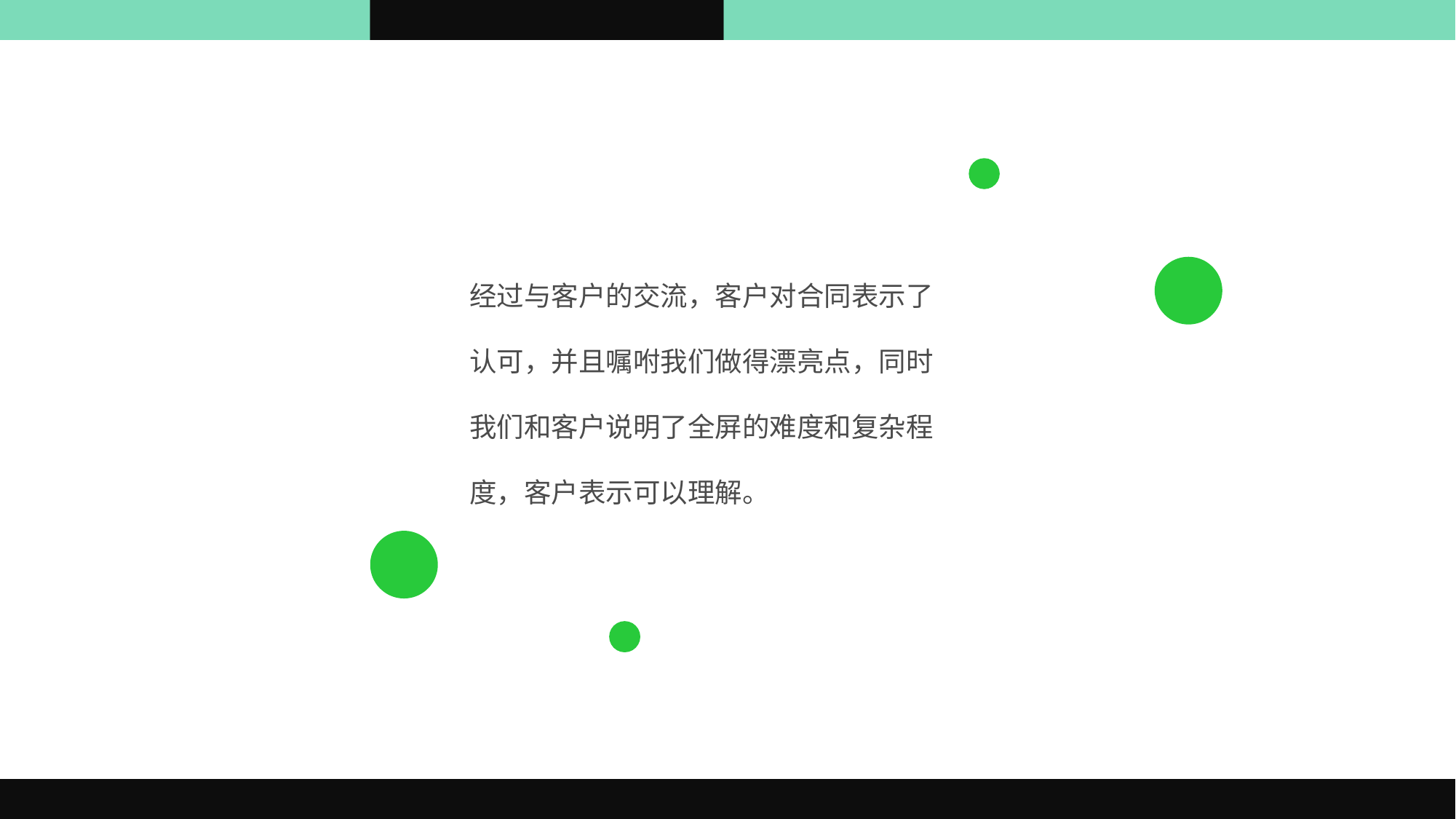

经过与客户的交流，客户对合同表示了

认可，并且嘱咐我们做得漂亮点，同时

我们和客户说明了全屏的难度和复杂程

度，客户表示可以理解。